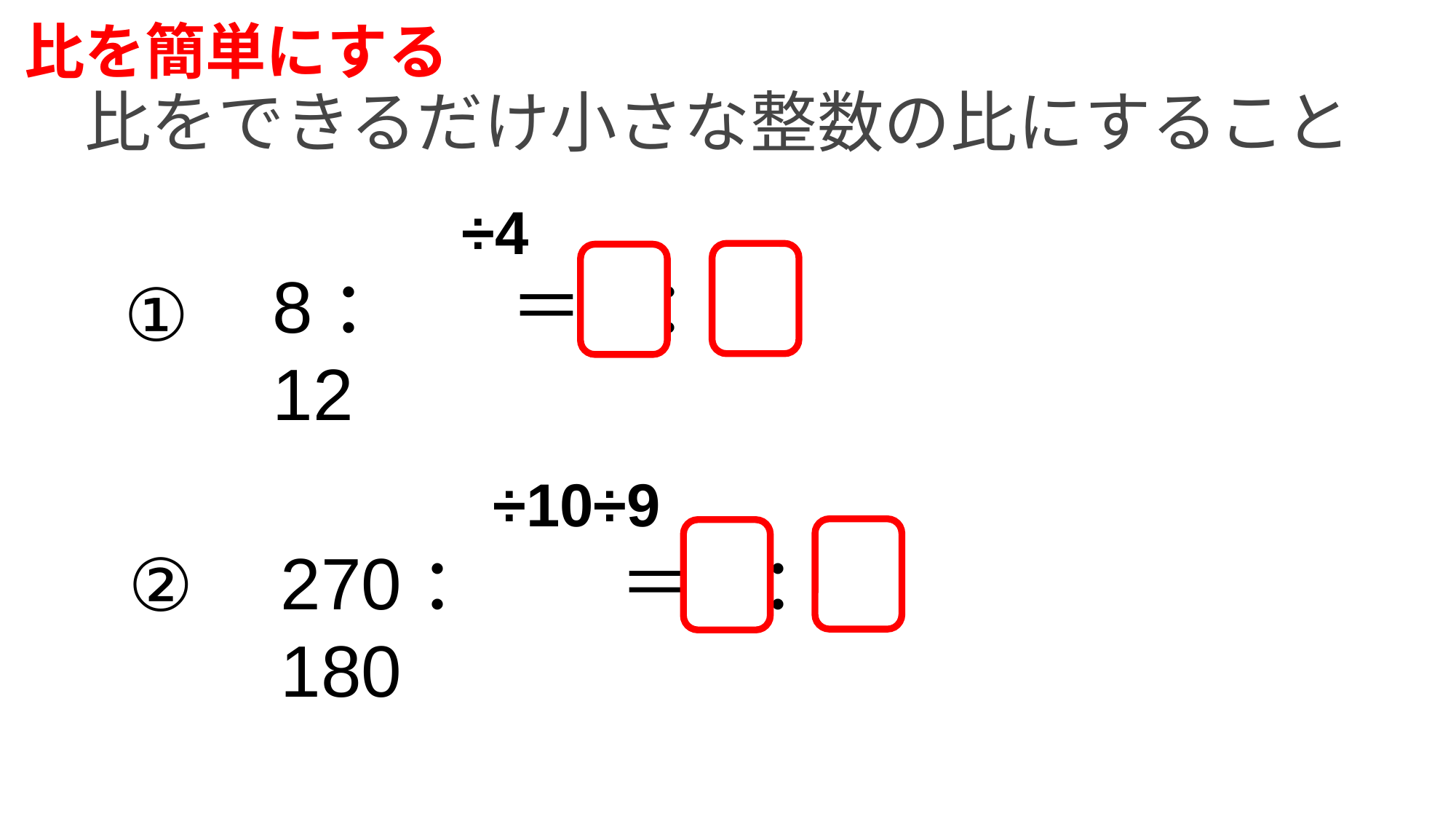

比を簡単にする
比をできるだけ小さな整数の比にすること
÷4

：
＝
8：12
①
÷10÷9

：
＝
270：180
②